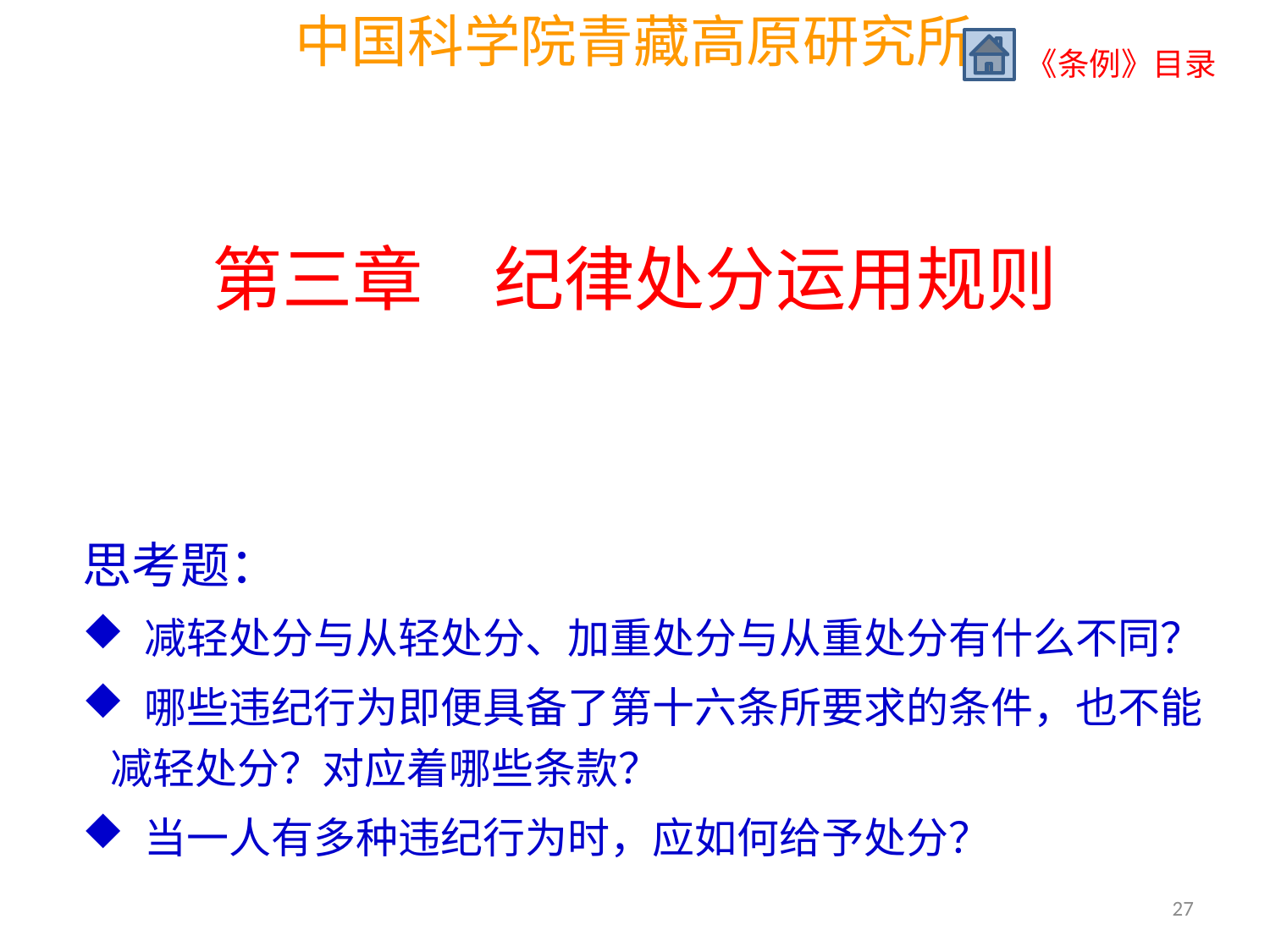

《条例》目录
# 第三章　纪律处分运用规则
思考题：
 减轻处分与从轻处分、加重处分与从重处分有什么不同？
 哪些违纪行为即便具备了第十六条所要求的条件，也不能
   减轻处分？对应着哪些条款？
 当一人有多种违纪行为时，应如何给予处分？
27